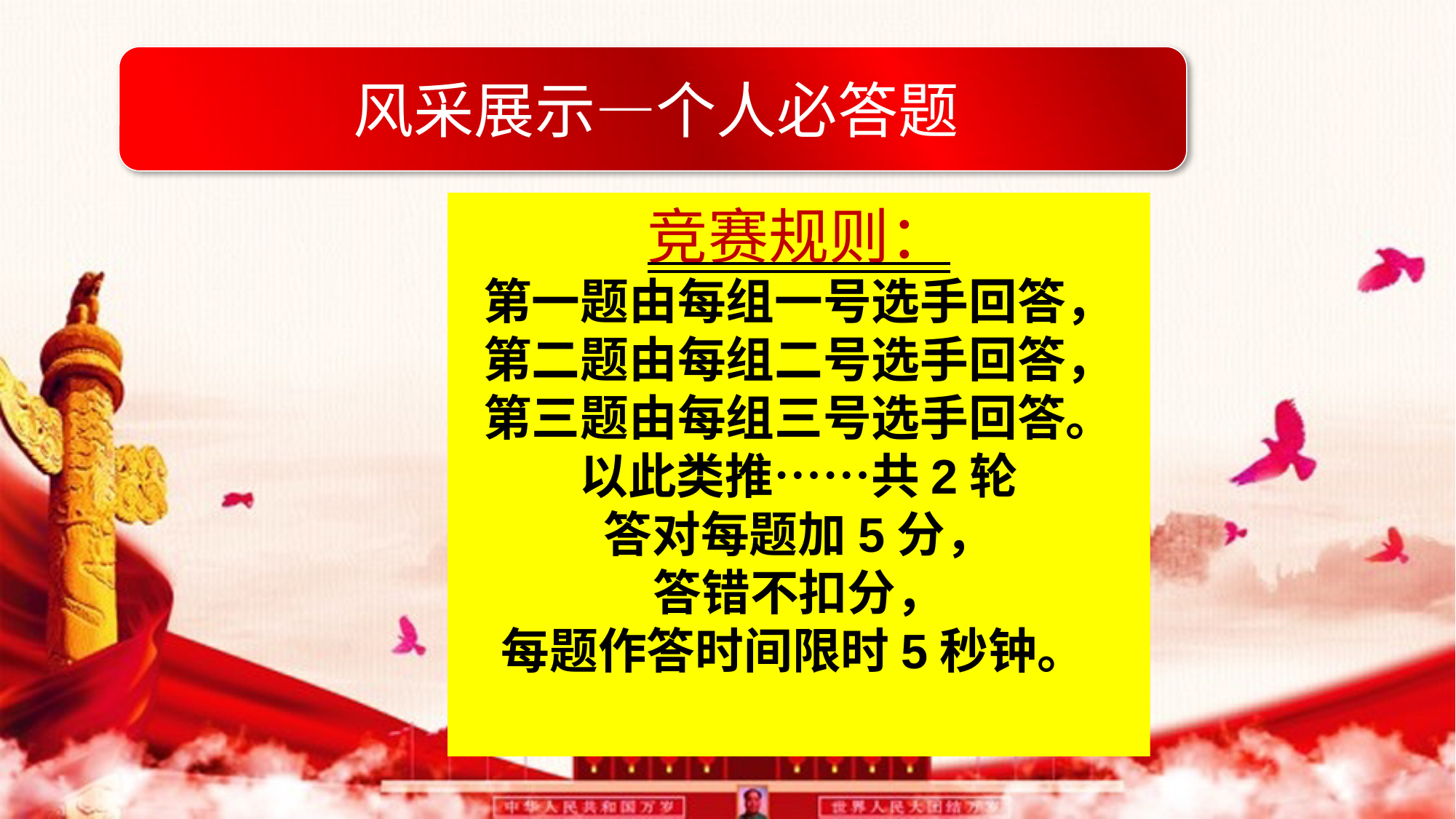

风采展示—个人必答题
竞赛规则：
第一题由每组一号选手回答，
第二题由每组二号选手回答，
第三题由每组三号选手回答。
以此类推……共2轮
答对每题加5分，
答错不扣分，
每题作答时间限时5秒钟。